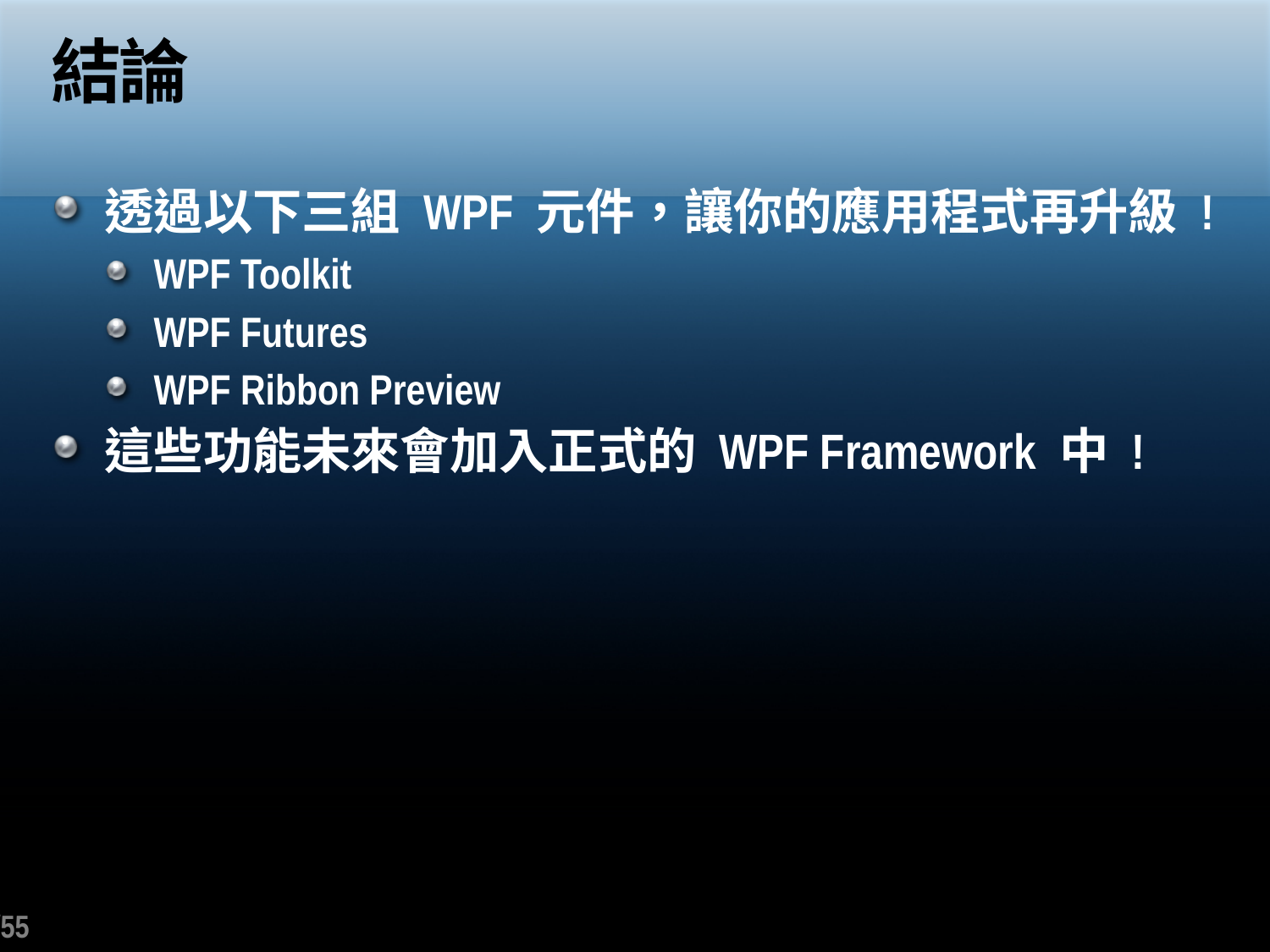

# 結論
透過以下三組 WPF 元件，讓你的應用程式再升級 !
WPF Toolkit
WPF Futures
WPF Ribbon Preview
這些功能未來會加入正式的 WPF Framework 中 !